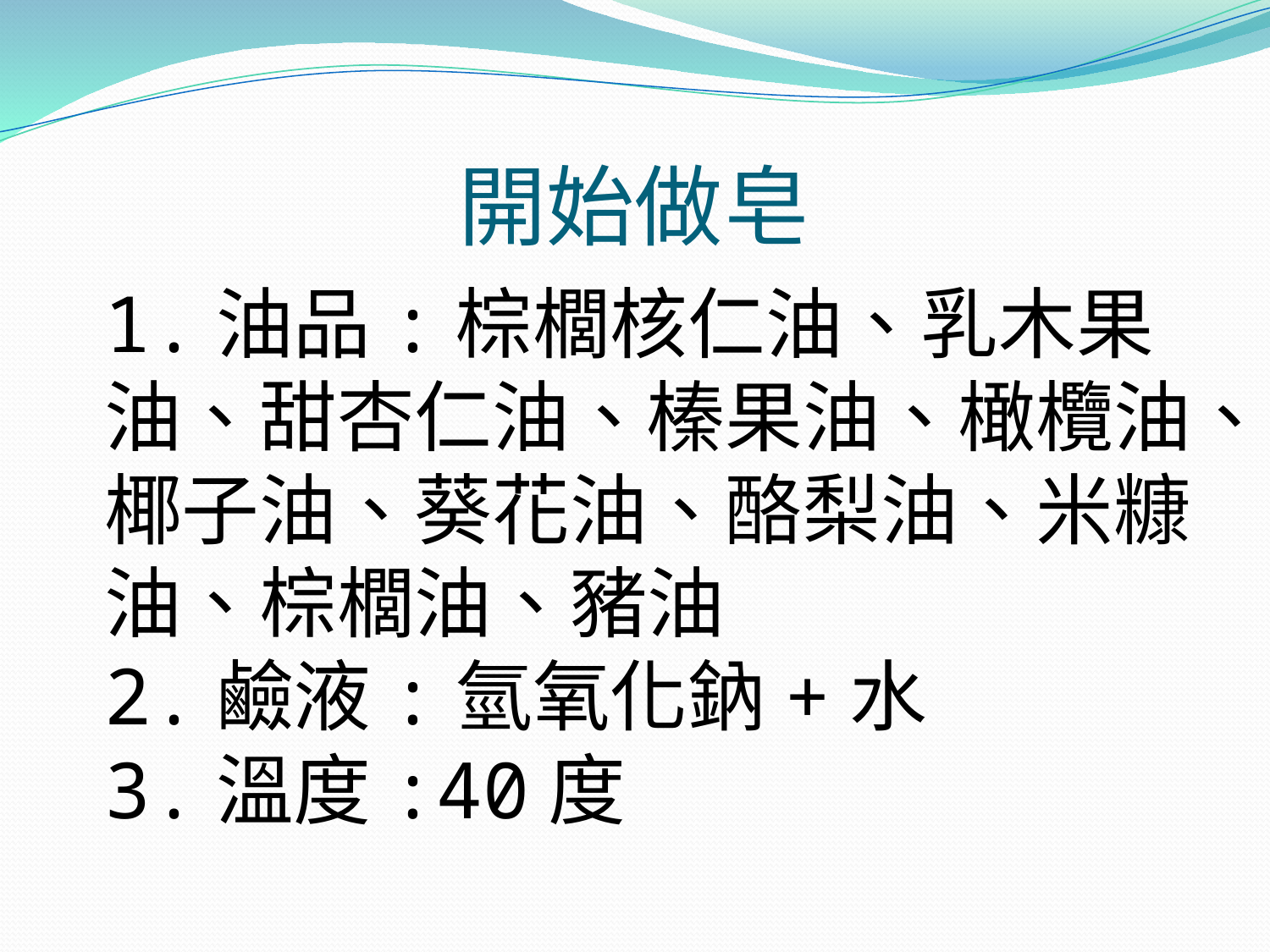

# 開始做皂
1.油品:棕櫚核仁油、乳木果油、甜杏仁油、榛果油、橄欖油、椰子油、葵花油、酪梨油、米糠油、棕櫚油、豬油
2.鹼液:氫氧化鈉+水
3.溫度:40度